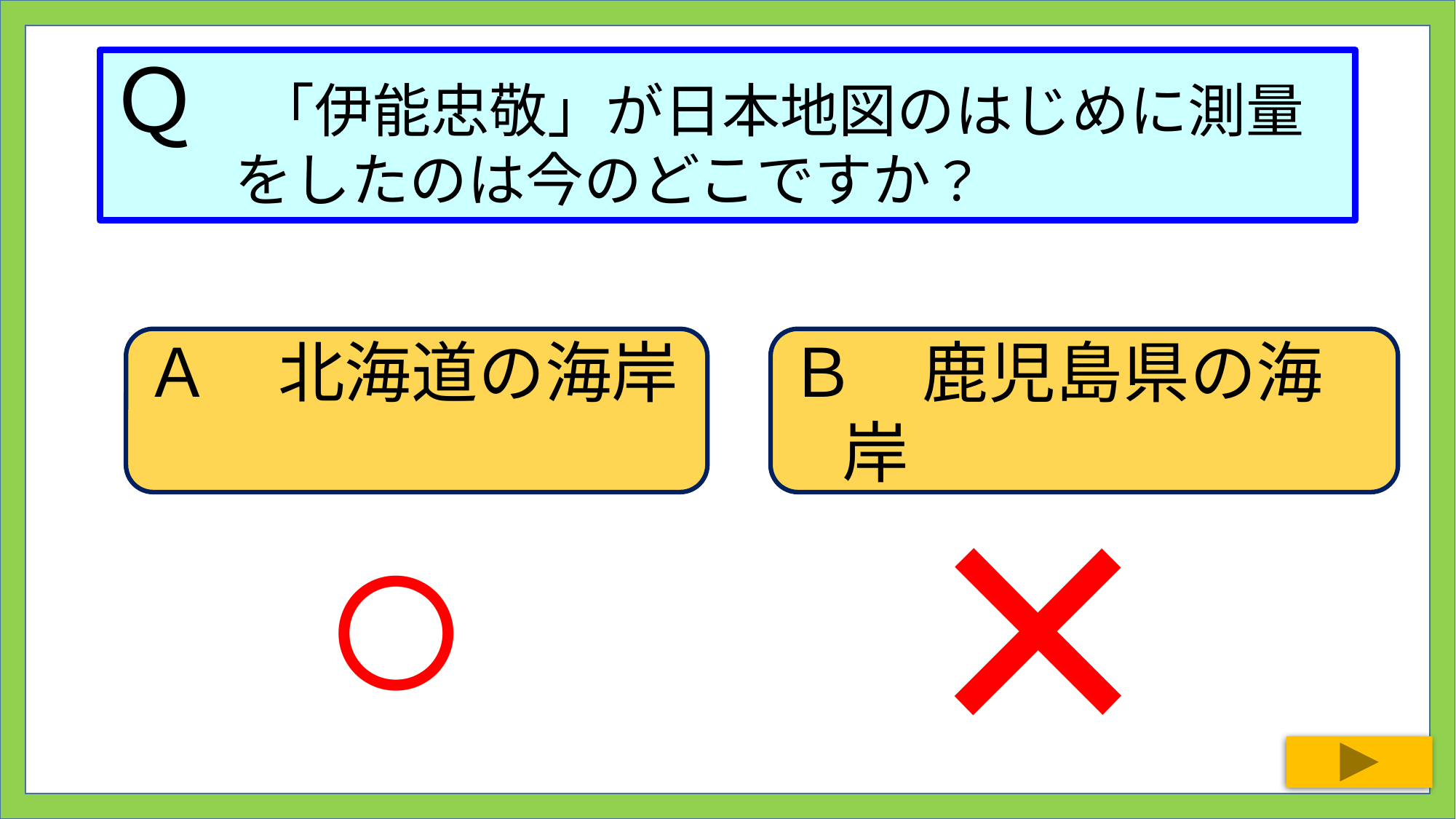

# Ｑ　「伊能忠敬」が日本地図のはじめに測量をしたのは今のどこですか？
Ｂ　鹿児島県の海岸
Ａ　北海道の海岸
×
○